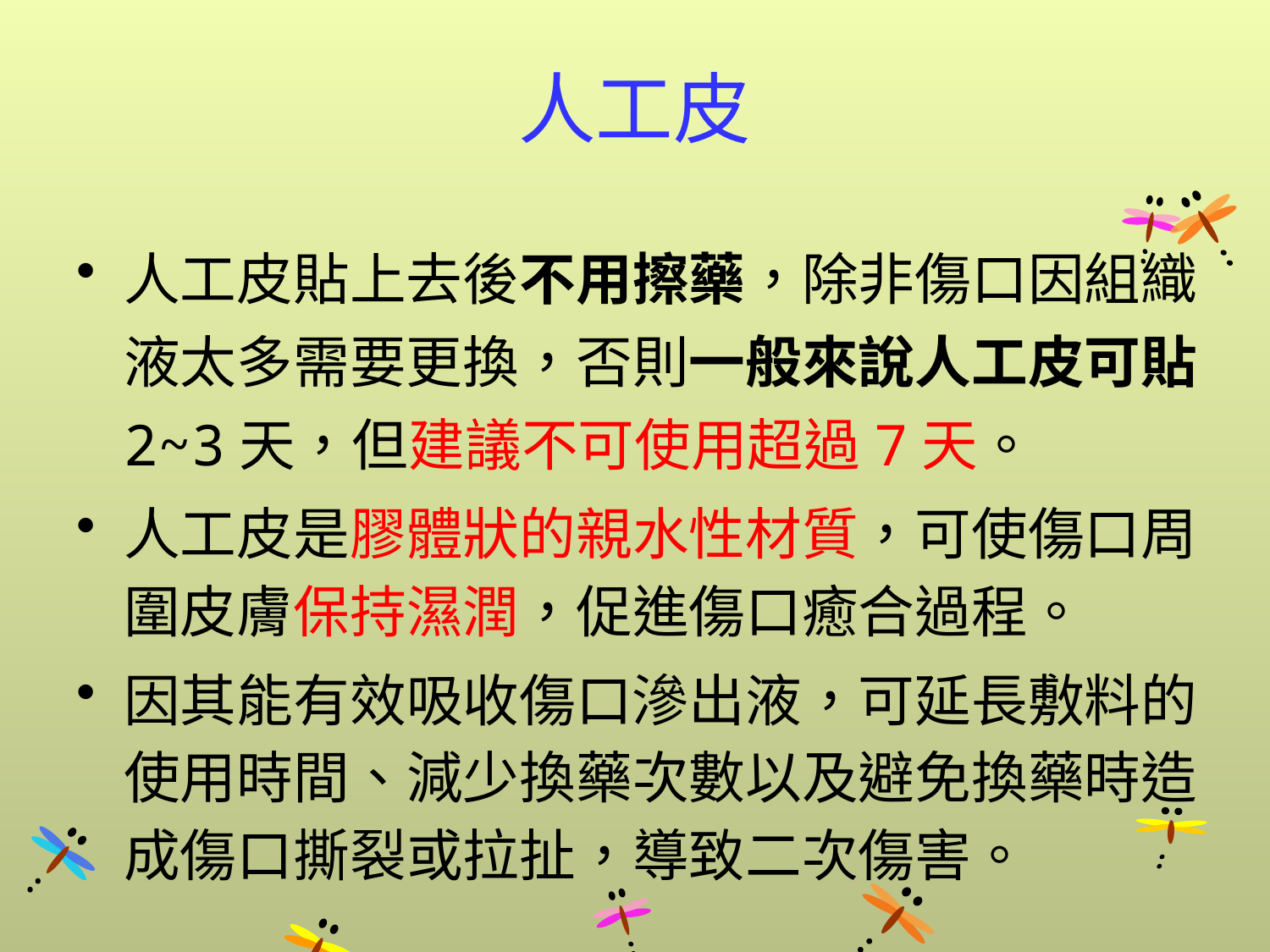

# 人工皮
人工皮貼上去後不用擦藥，除非傷口因組織液太多需要更換，否則一般來說人工皮可貼 2~3天，但建議不可使用超過7天。
人工皮是膠體狀的親水性材質，可使傷口周圍皮膚保持濕潤，促進傷口癒合過程。
因其能有效吸收傷口滲出液，可延長敷料的使用時間、減少換藥次數以及避免換藥時造成傷口撕裂或拉扯，導致二次傷害。